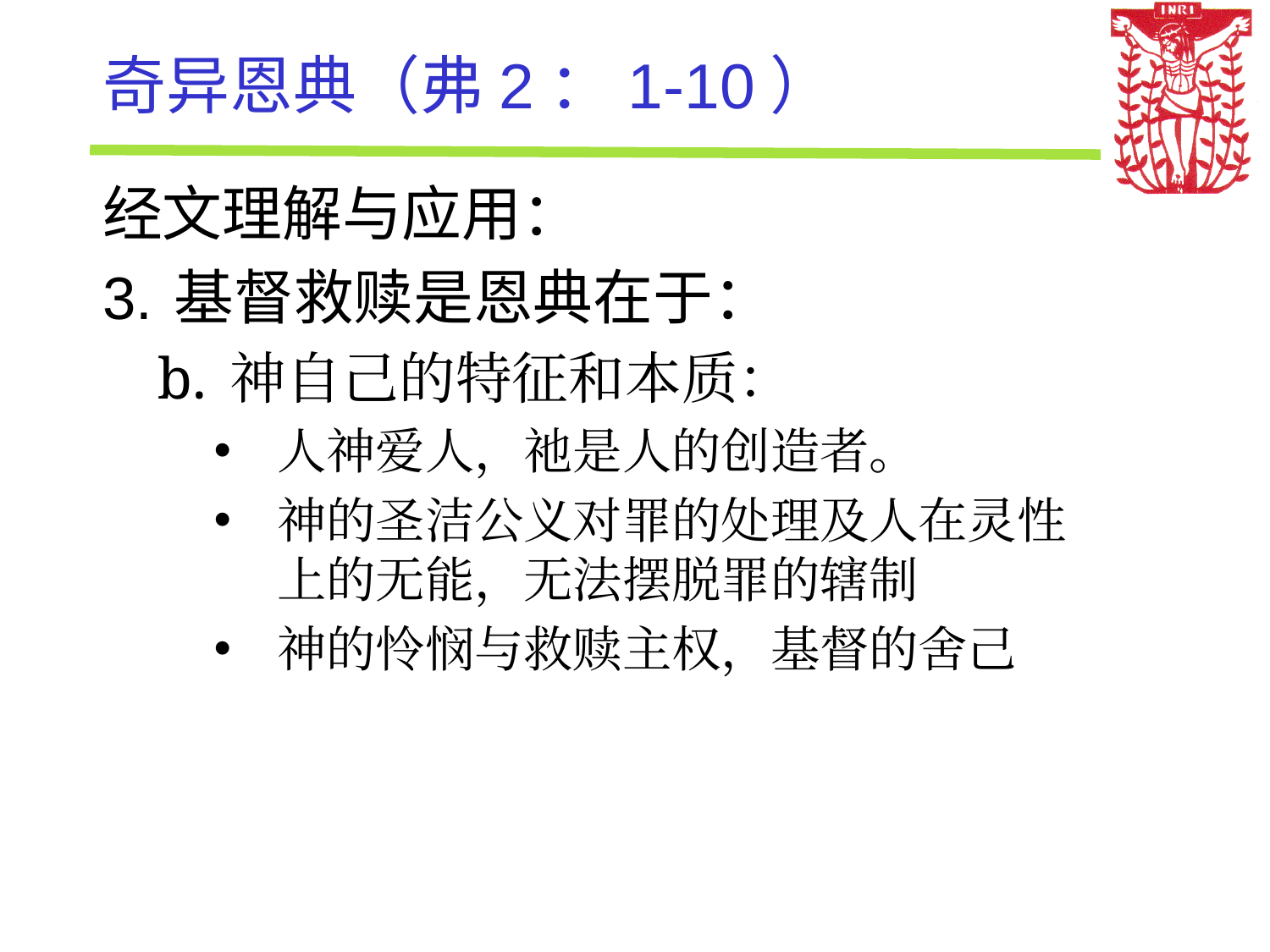

# 奇异恩典（弗2：1-10）
经文理解与应用：
基督救赎是恩典在于：
神自己的特征和本质：
人神爱人，祂是人的创造者。
神的圣洁公义对罪的处理及人在灵性上的无能，无法摆脱罪的辖制
神的怜悯与救赎主权，基督的舍己